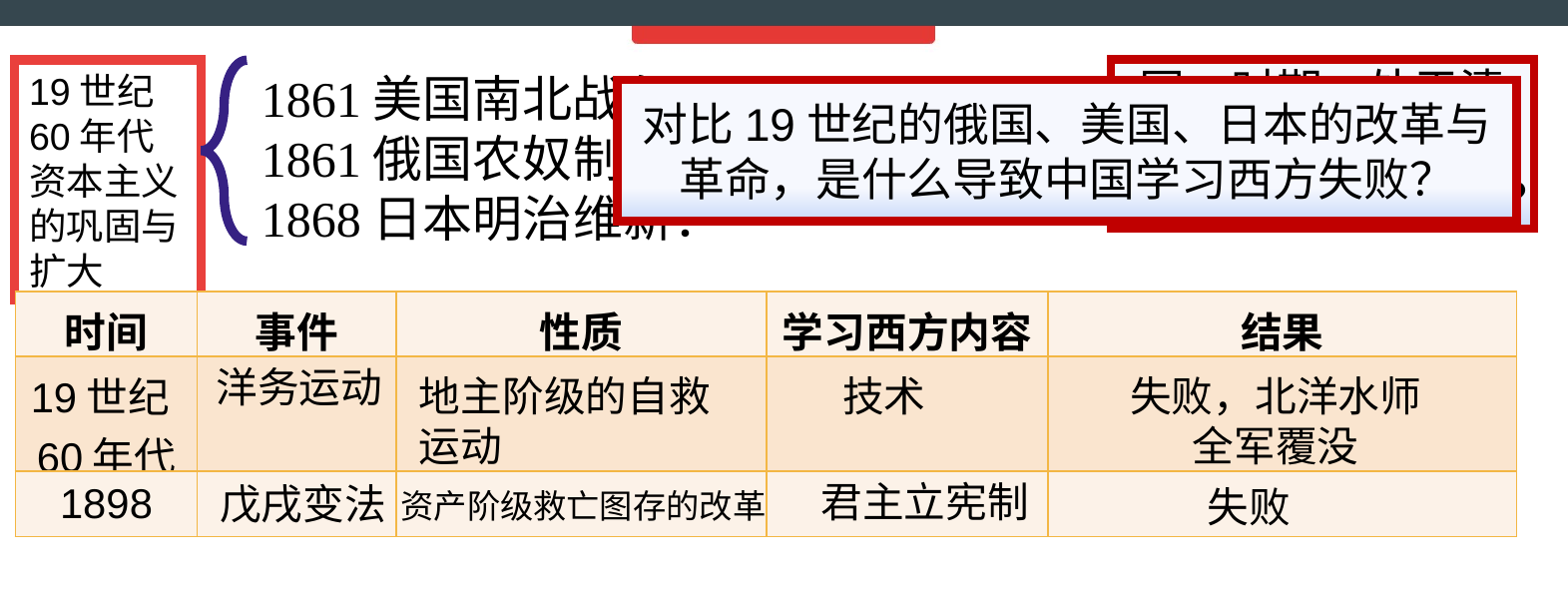

同一时期，处于清政府统治下的中国如何应对世界发展？
19世纪60年代资本主义的巩固与扩大

1861美国南北战争：
1861俄国农奴制改革：
1868日本明治维新：
第二次工业革命
对比19世纪的俄国、美国、日本的改革与革命，是什么导致中国学习西方失败？

| 时间 | 事件 | 性质 | 学习西方内容 | 结果 |
| --- | --- | --- | --- | --- |
| 19世纪60年代 |  |  |  |  |
| 1898 |  |  |  |  |
洋务运动
地主阶级的自救运动
技术
失败，北洋水师全军覆没
君主立宪制
戊戌变法
失败
资产阶级救亡图存的改革